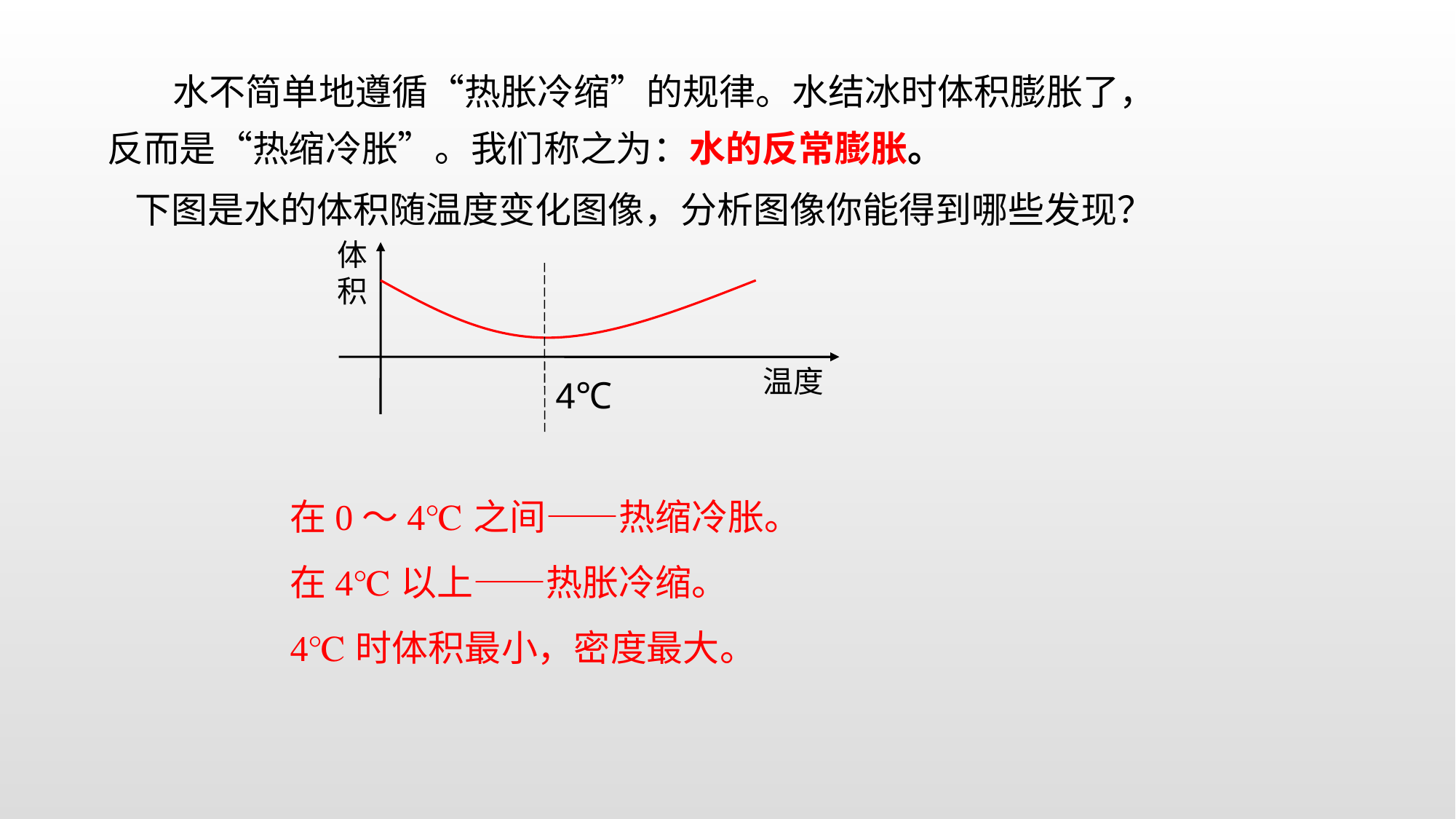

水不简单地遵循“热胀冷缩”的规律。水结冰时体积膨胀了，反而是“热缩冷胀”。我们称之为：水的反常膨胀。
下图是水的体积随温度变化图像，分析图像你能得到哪些发现？
体积

温度

4℃
在0～4℃之间——热缩冷胀。
在4℃以上——热胀冷缩。
4℃时体积最小，密度最大。